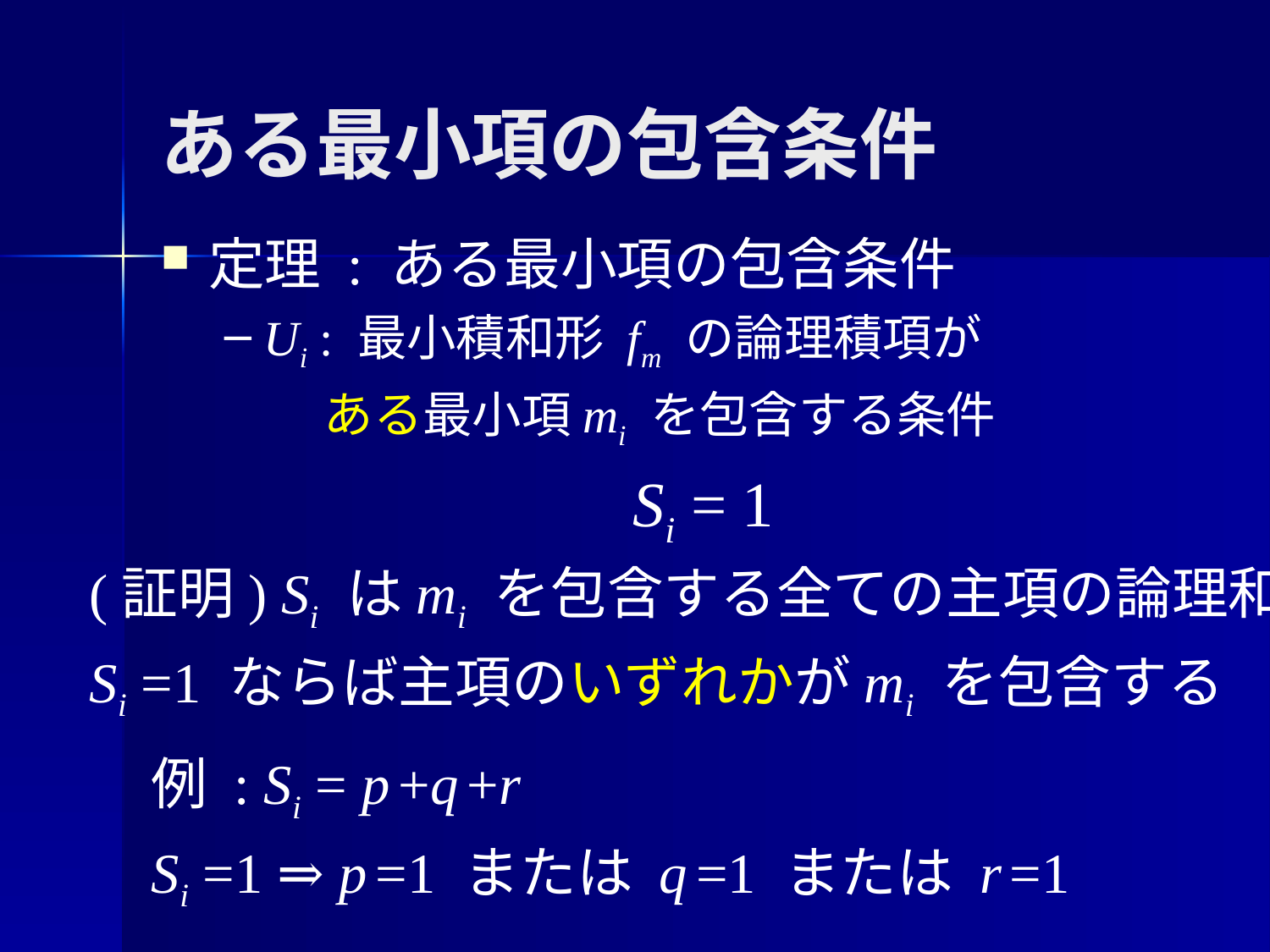

# ある最小項の包含条件
定理 : ある最小項の包含条件
Ui : 最小積和形 fm の論理積項が
        ある最小項mi を包含する条件
Si = 1
(証明) Si はmi を包含する全ての主項の論理和
Si =1 ならば主項のいずれかがmi を包含する
例 : Si = p +q +r
Si =1 ⇒ p =1 または q =1 または r =1